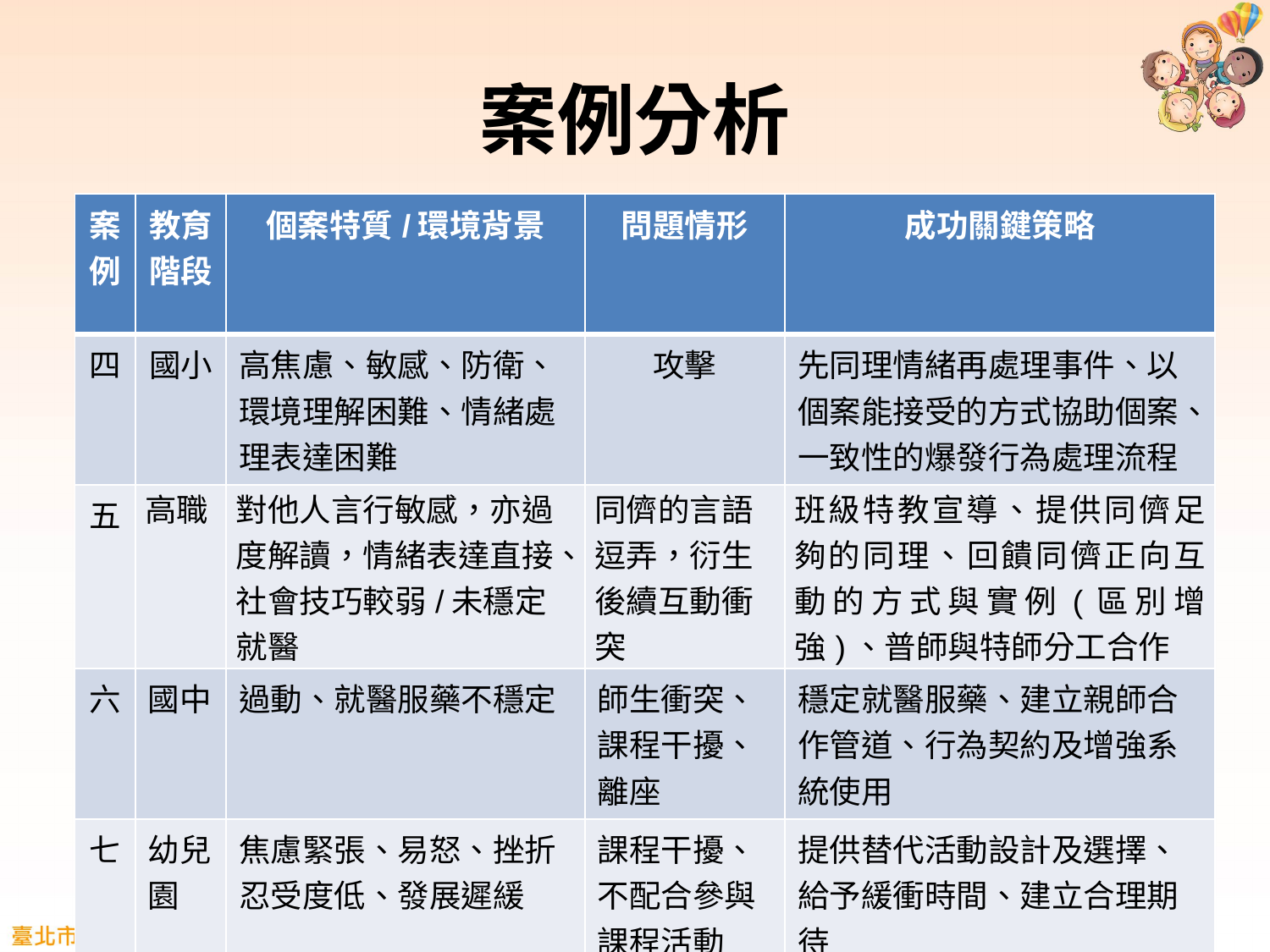

# 案例分析
| 案例 | 教育階段 | 個案特質/環境背景 | 問題情形 | 成功關鍵策略 |
| --- | --- | --- | --- | --- |
| 四 | 國小 | 高焦慮、敏感、防衛、環境理解困難、情緒處理表達困難 | 攻擊 | 先同理情緒再處理事件、以個案能接受的方式協助個案、一致性的爆發行為處理流程 |
| 五 | 高職 | 對他人言行敏感，亦過度解讀，情緒表達直接、社會技巧較弱/未穩定就醫 | 同儕的言語逗弄，衍生後續互動衝突 | 班級特教宣導、提供同儕足夠的同理、回饋同儕正向互動的方式與實例(區別增強)、普師與特師分工合作 |
| 六 | 國中 | 過動、就醫服藥不穩定 | 師生衝突、課程干擾、離座 | 穩定就醫服藥、建立親師合作管道、行為契約及增強系統使用 |
| 七 | 幼兒園 | 焦慮緊張、易怒、挫折忍受度低、發展遲緩 | 課程干擾、不配合參與課程活動 | 提供替代活動設計及選擇、給予緩衝時間、建立合理期待 |